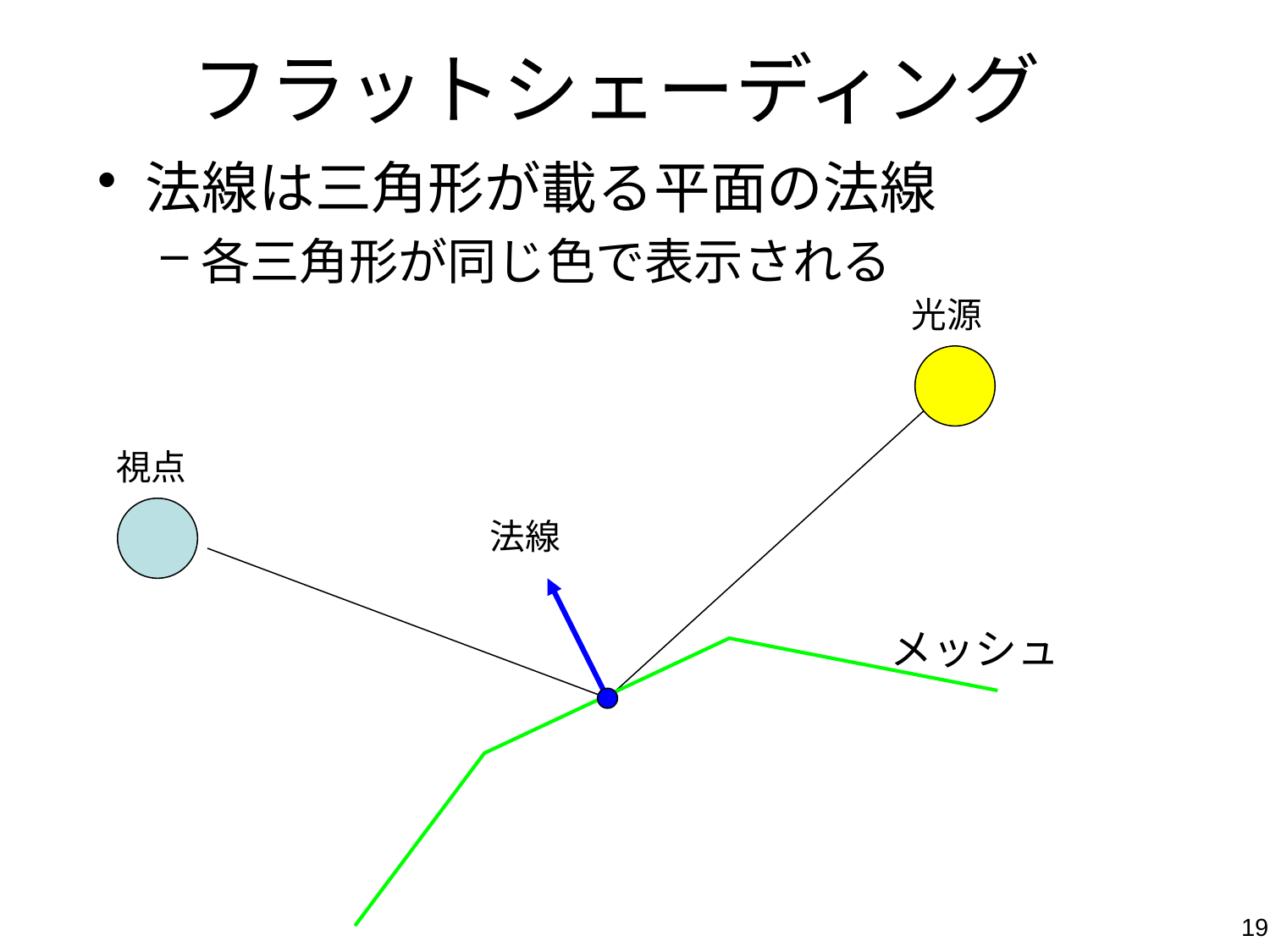

# フラットシェーディング
法線は三角形が載る平面の法線
各三角形が同じ色で表示される
光源

視点

法線

メッシュ

19